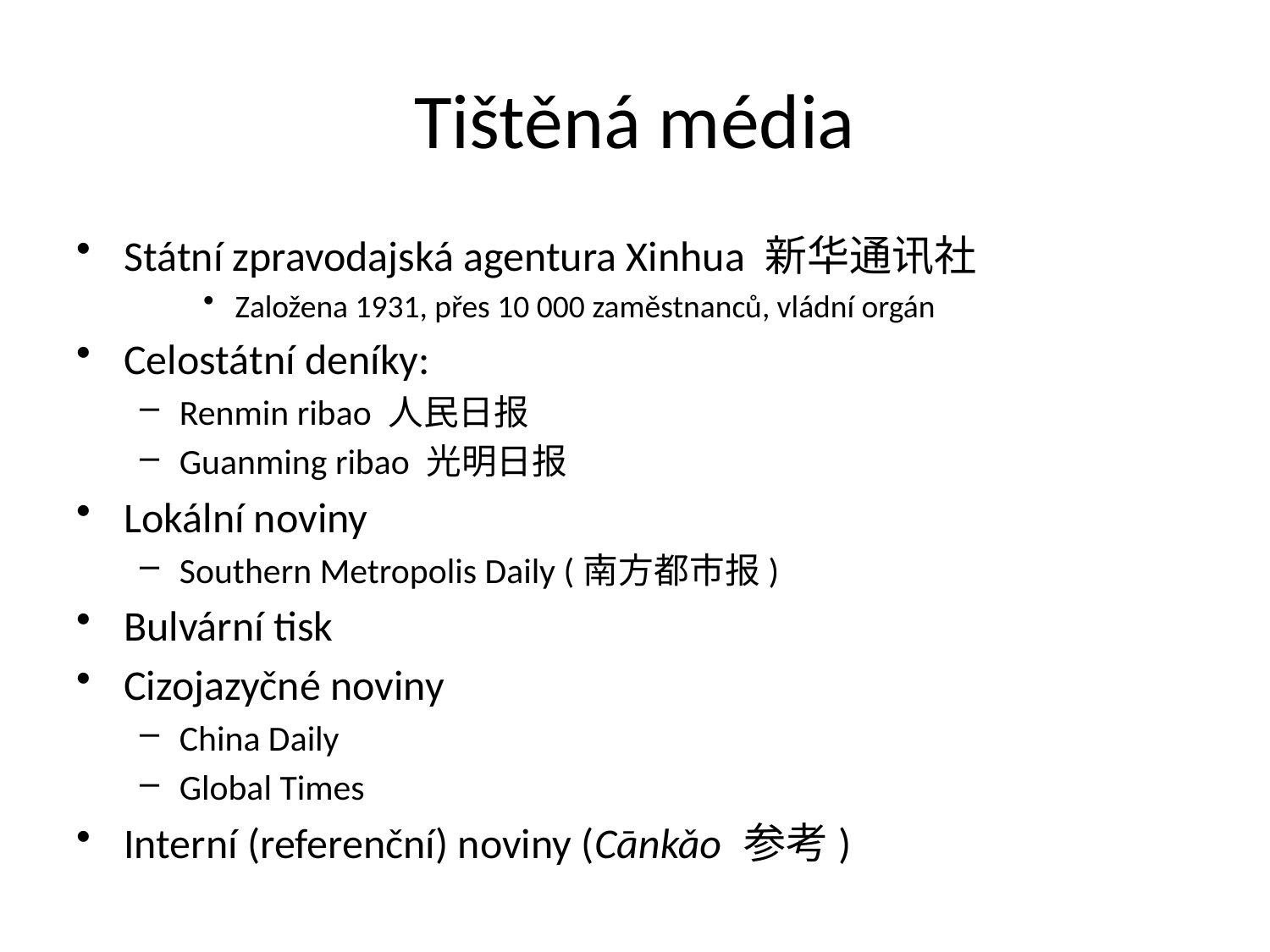

# Tištěná média
Státní zpravodajská agentura Xinhua 新华通讯社
Založena 1931, přes 10 000 zaměstnanců, vládní orgán
Celostátní deníky:
Renmin ribao 人民日报
Guanming ribao 光明日报
Lokální noviny
Southern Metropolis Daily (南方都市报)
Bulvární tisk
Cizojazyčné noviny
China Daily
Global Times
Interní (referenční) noviny (Cānkǎo 参考)